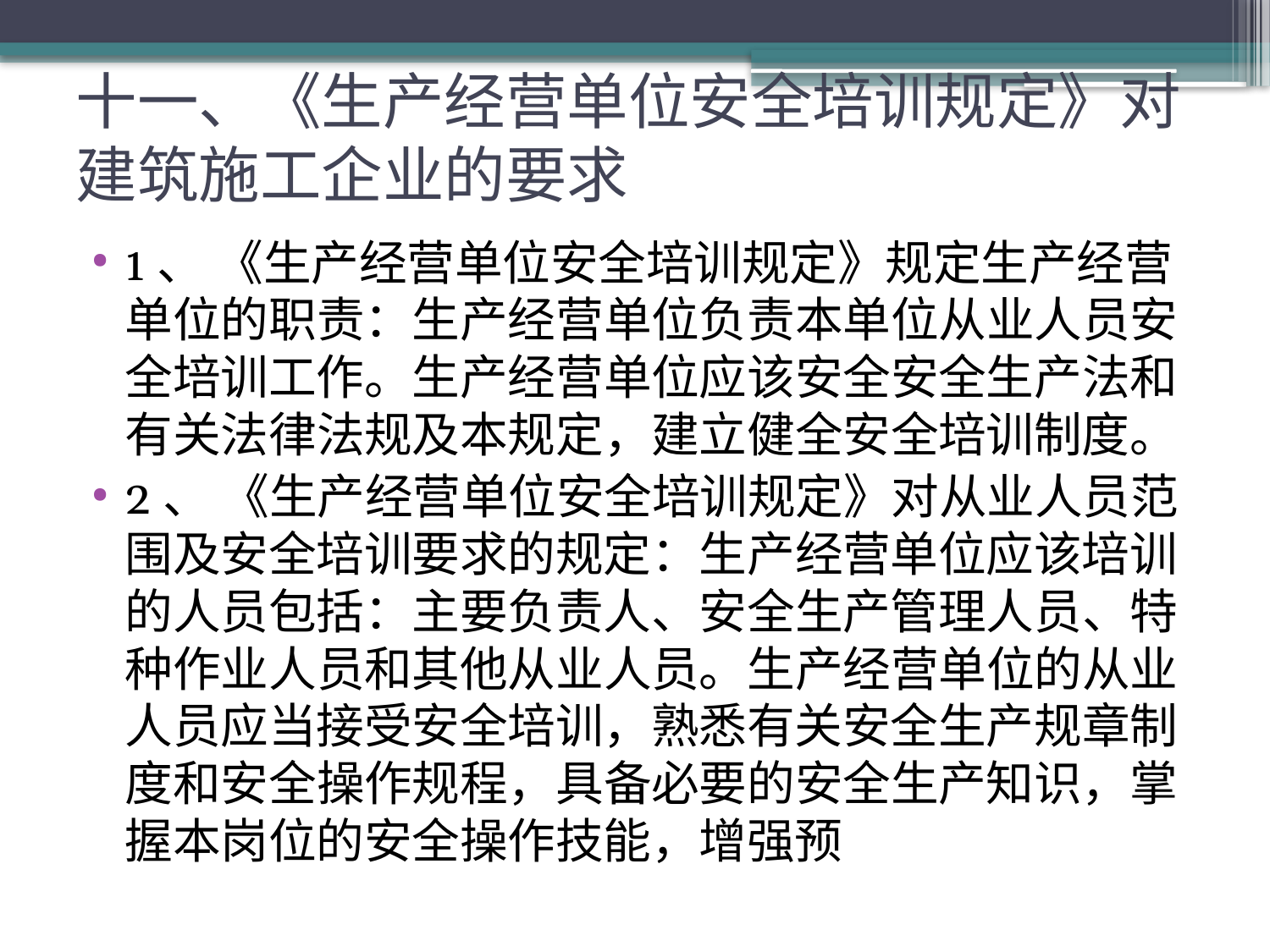

# 十一、《生产经营单位安全培训规定》对建筑施工企业的要求
1、 《生产经营单位安全培训规定》规定生产经营单位的职责：生产经营单位负责本单位从业人员安全培训工作。生产经营单位应该安全安全生产法和有关法律法规及本规定，建立健全安全培训制度。
2、 《生产经营单位安全培训规定》对从业人员范围及安全培训要求的规定：生产经营单位应该培训的人员包括：主要负责人、安全生产管理人员、特种作业人员和其他从业人员。生产经营单位的从业人员应当接受安全培训，熟悉有关安全生产规章制度和安全操作规程，具备必要的安全生产知识，掌握本岗位的安全操作技能，增强预